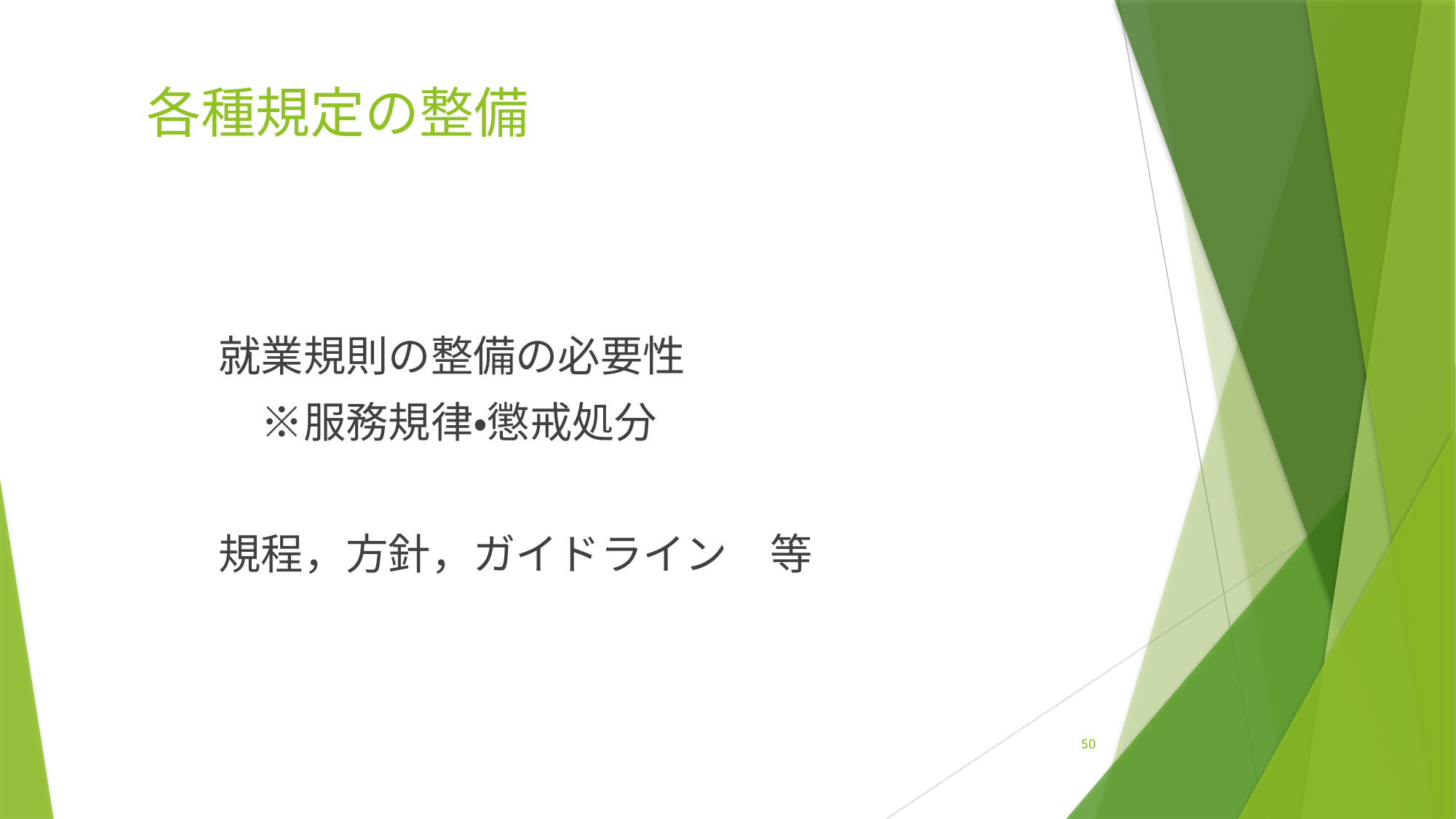

# 各種規定の整備

　　　就業規則の整備の必要性
　　　　※服務規律・懲戒処分

　　　規程，方針，ガイドライン　等
50